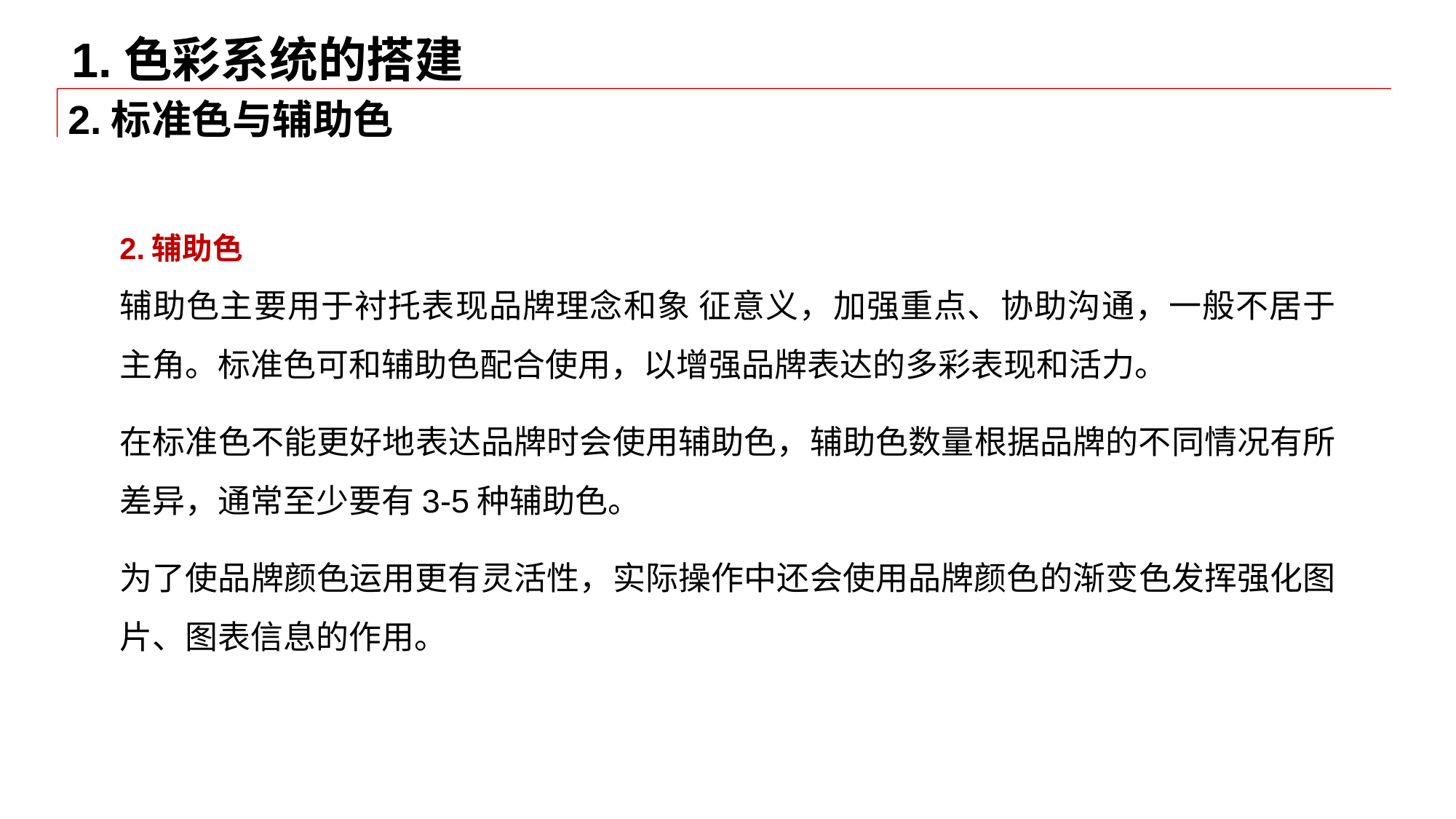

1.色彩系统的搭建
2.标准色与辅助色

2.辅助色
辅助色主要用于衬托表现品牌理念和象 征意义，加强重点、协助沟通，一般不居于主角。标准色可和辅助色配合使用，以增强品牌表达的多彩表现和活力。
在标准色不能更好地表达品牌时会使用辅助色，辅助色数量根据品牌的不同情况有所差异，通常至少要有3-5种辅助色。
为了使品牌颜色运用更有灵活性，实际操作中还会使用品牌颜色的渐变色发挥强化图片、图表信息的作用。